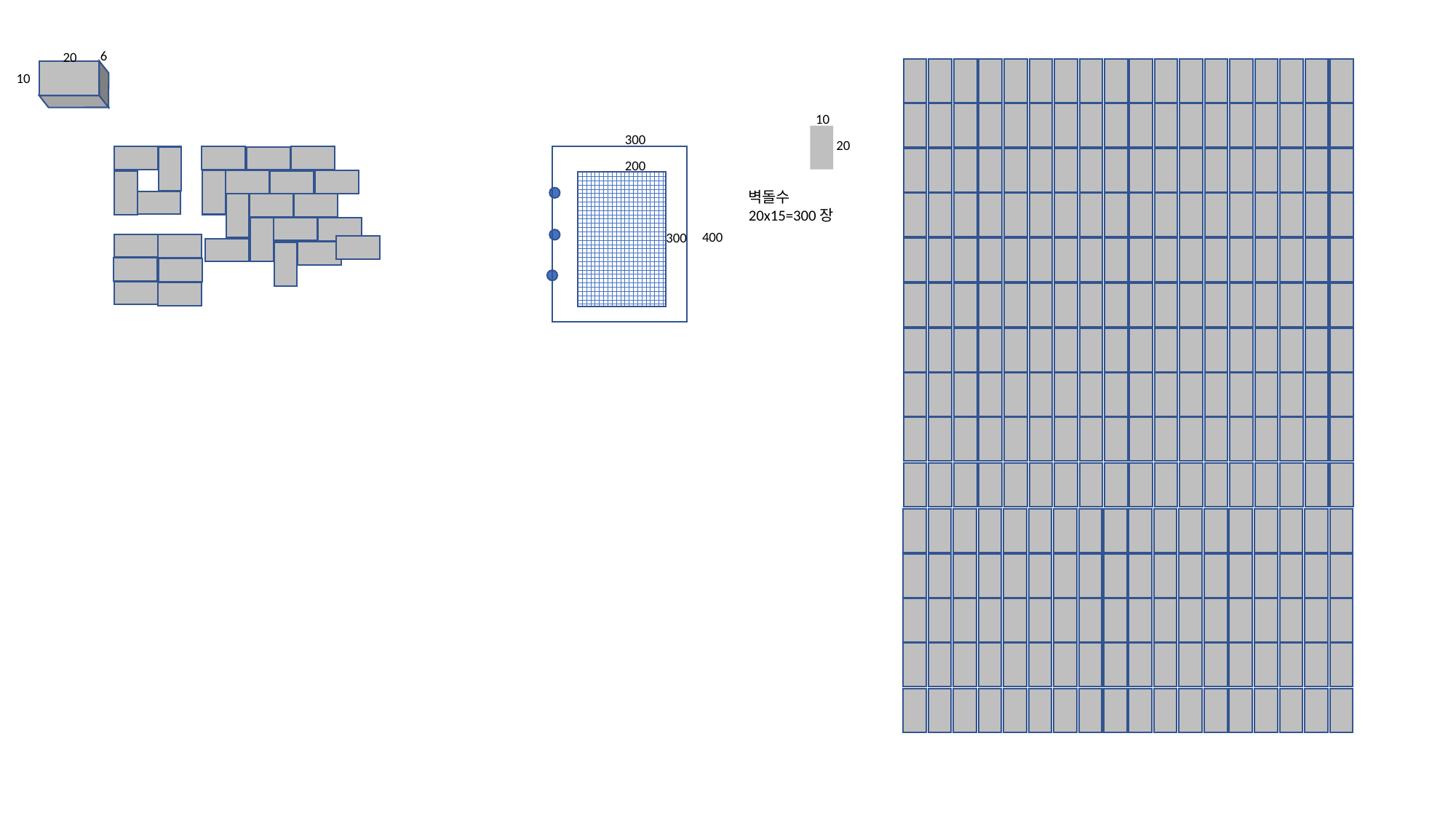

6
20

10

10
20

300

200

벽돌수
20x15=300장

400
300